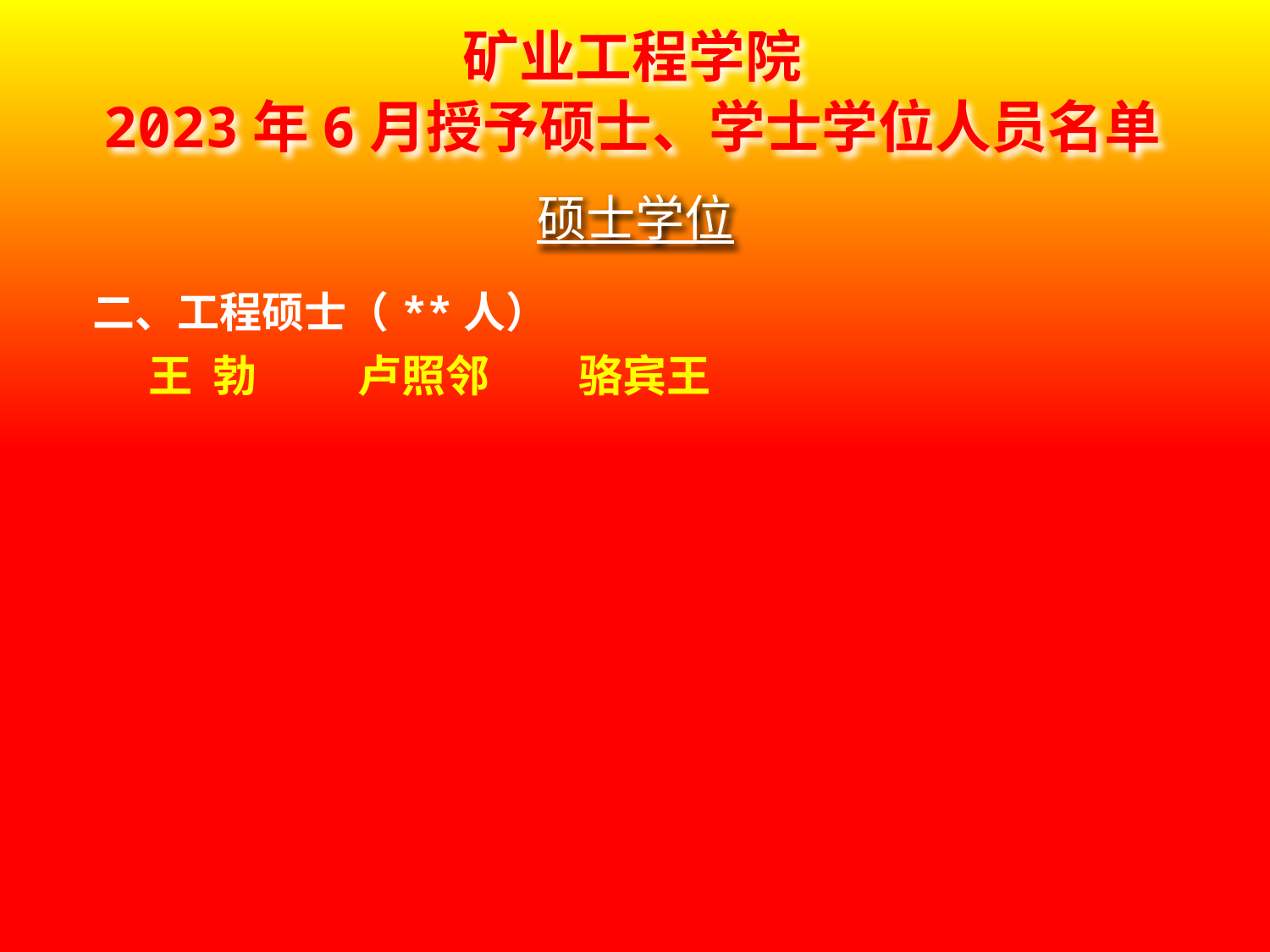

矿业工程学院
2023年6月授予硕士、学士学位人员名单
硕士学位
| 二、工程硕士（\*\*人） |  |  |  |  |
| --- | --- | --- | --- | --- |
| 王 勃 | 卢照邻 | 骆宾王 |  |  |
|  |  |  |  |  |
|  |  |  |  |  |
|  |  |  |  |  |
|  |  |  |  |  |
|  |  |  |  |  |
|  |  |  |  |  |
|  |  |  |  |  |